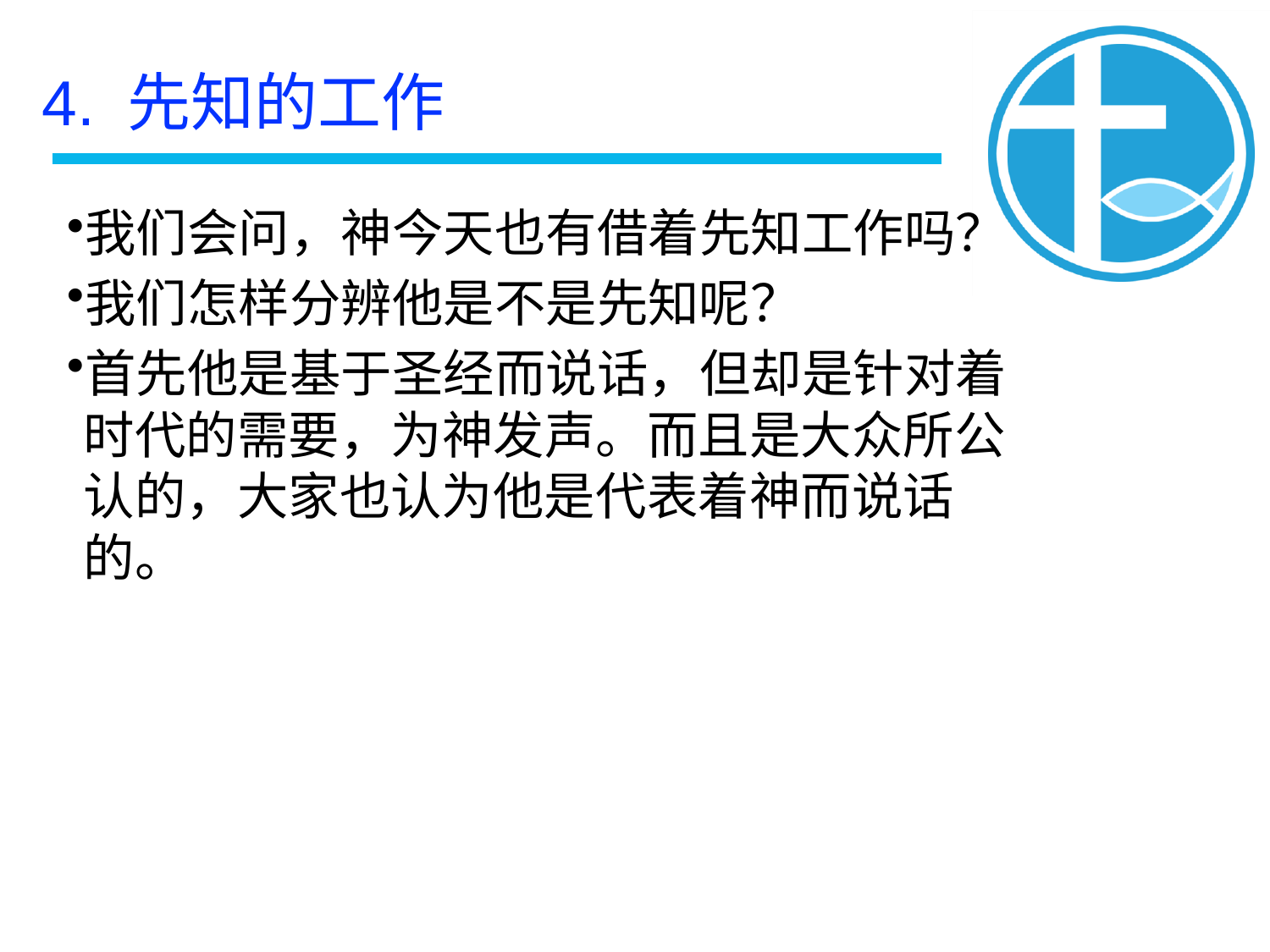

4. 先知的工作
我们会问，神今天也有借着先知工作吗？
我们怎样分辨他是不是先知呢？
首先他是基于圣经而说话，但却是针对着时代的需要，为神发声。而且是大众所公认的，大家也认为他是代表着神而说话的。